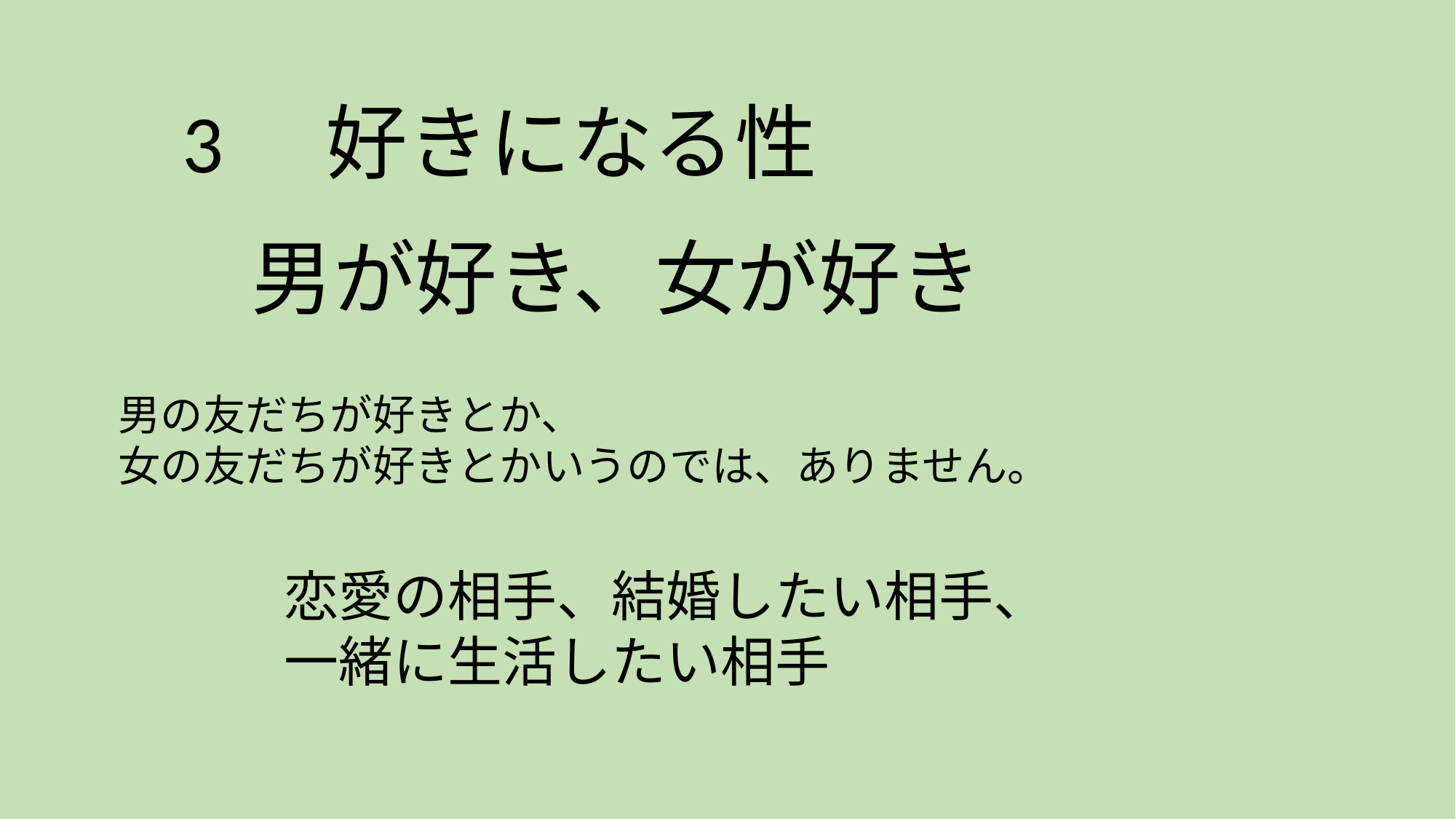

3　好きになる性
男が好き、女が好き

男の友だちが好きとか、
女の友だちが好きとかいうのでは、ありません。
恋愛の相手、結婚したい相手、
一緒に生活したい相手